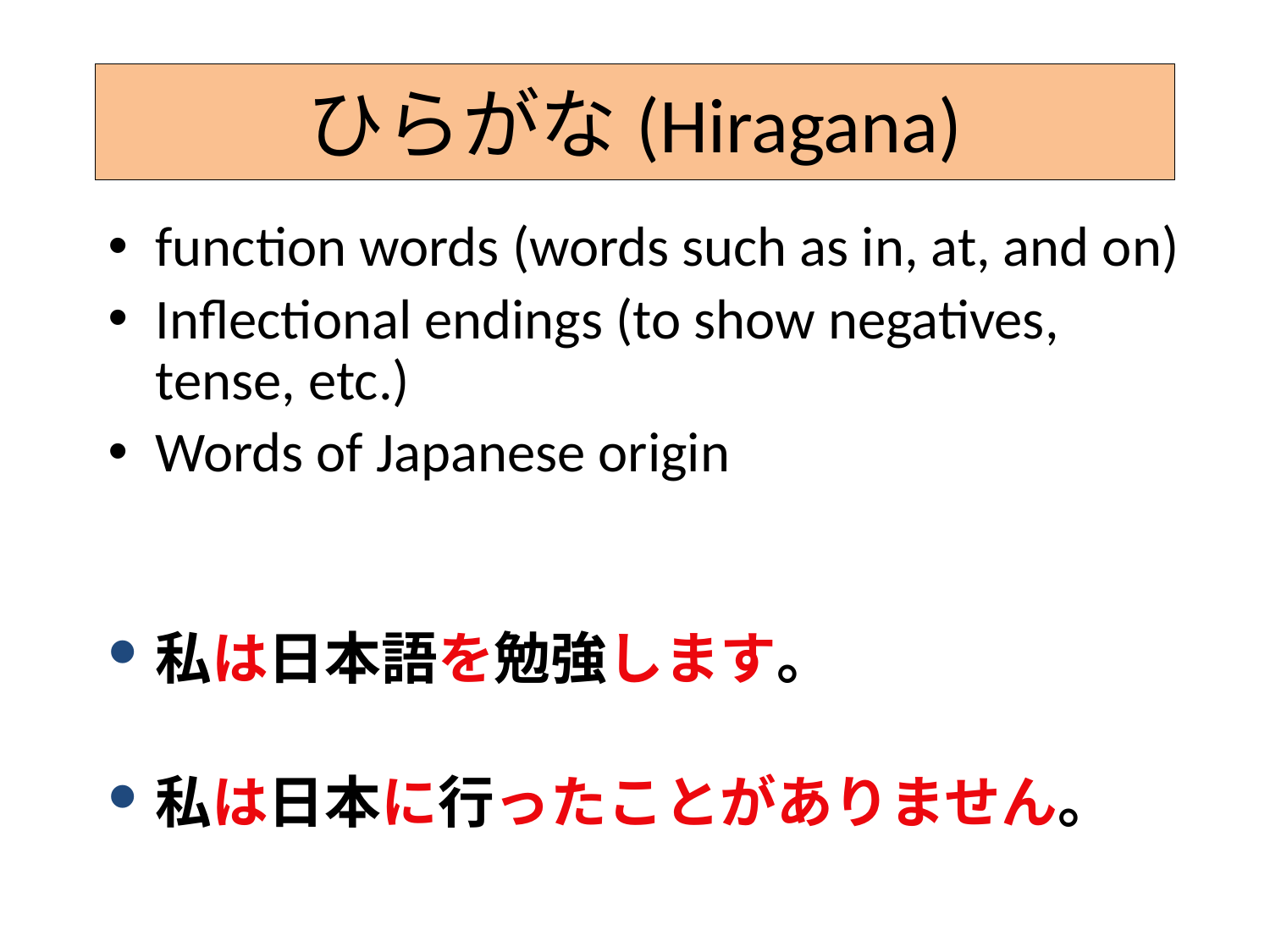

# ひらがな(Hiragana)
function words (words such as in, at, and on)
Inflectional endings (to show negatives, tense, etc.)
Words of Japanese origin
私は日本語を勉強します。

私は日本に行ったことがありません。